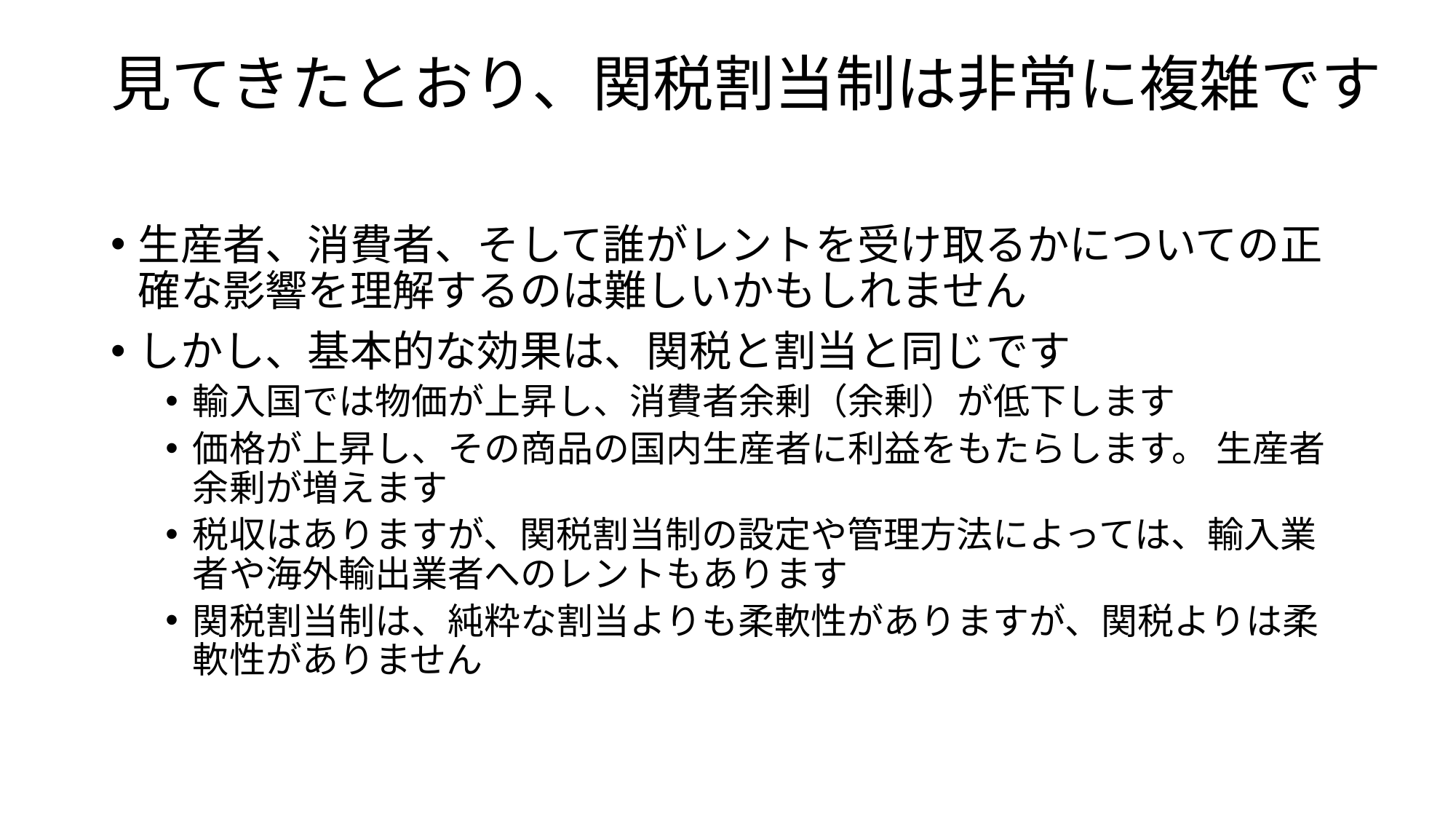

# 見てきたとおり、関税割当制は非常に複雑です
生産者、消費者、そして誰がレントを受け取るかについての正確な影響を理解するのは難しいかもしれません
しかし、基本的な効果は、関税と割当と同じです
輸入国では物価が上昇し、消費者余剰（余剰）が低下します
価格が上昇し、その商品の国内生産者に利益をもたらします。 生産者余剰が増えます
税収はありますが、関税割当制の設定や管理方法によっては、輸入業者や海外輸出業者へのレントもあります
関税割当制は、純粋な割当よりも柔軟性がありますが、関税よりは柔軟性がありません